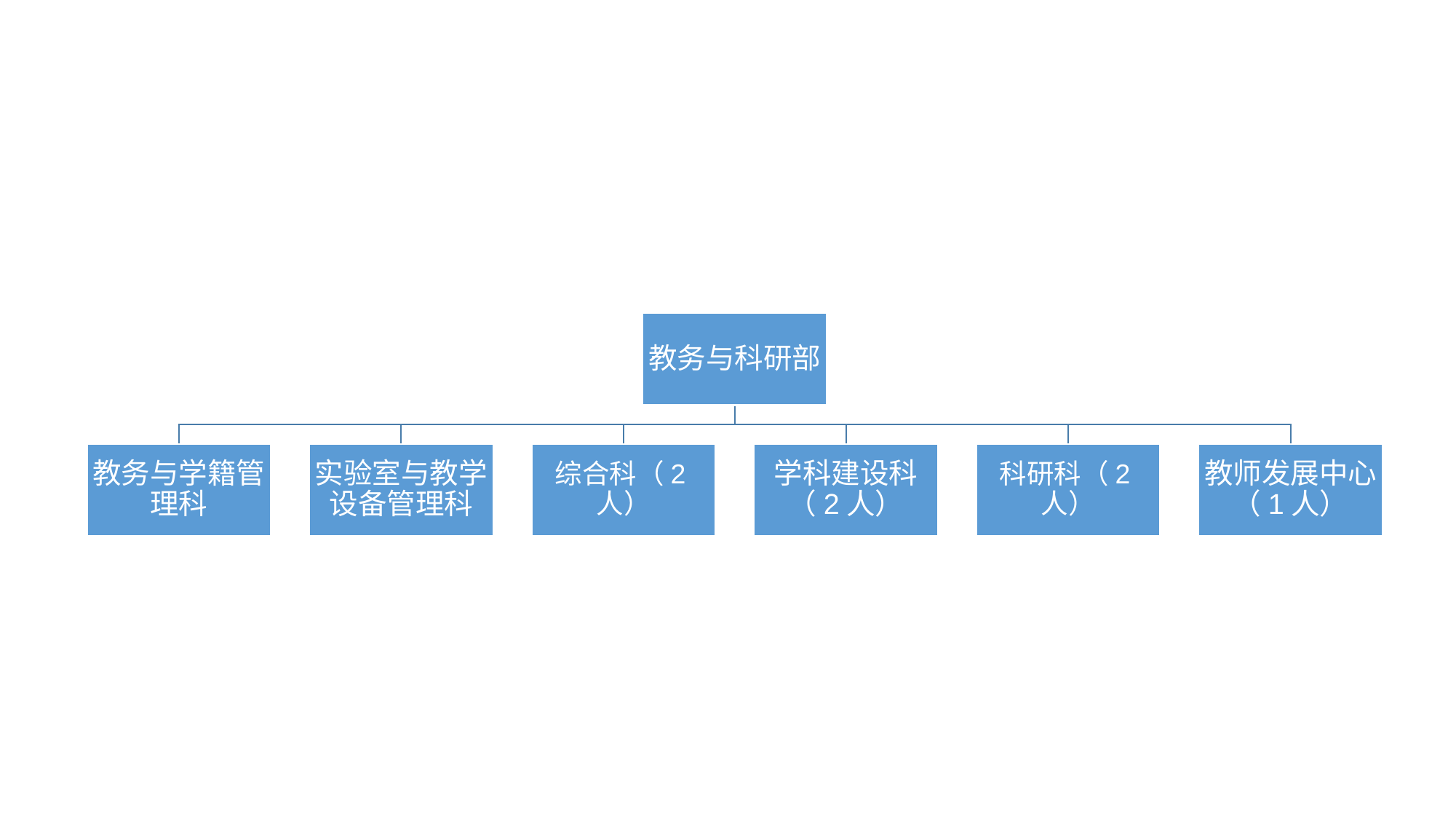

教务与科研部
教务与学籍管理科
实验室与教学设备管理科
综合科（2人）
学科建设科（2人）
科研科（2人）
教师发展中心（1人）